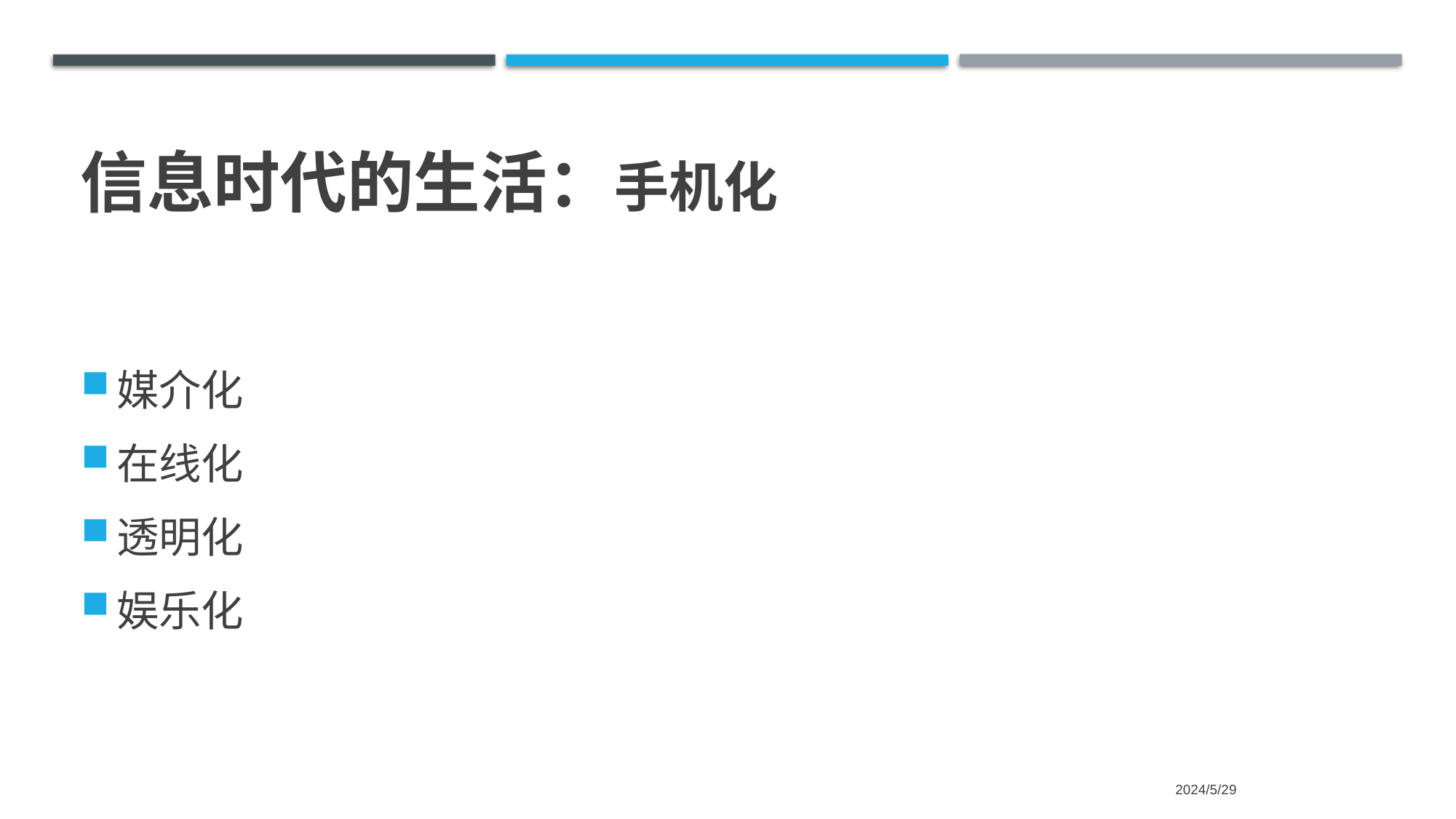

# 信息时代的生活：手机化
媒介化
在线化
透明化
娱乐化
2024/5/29